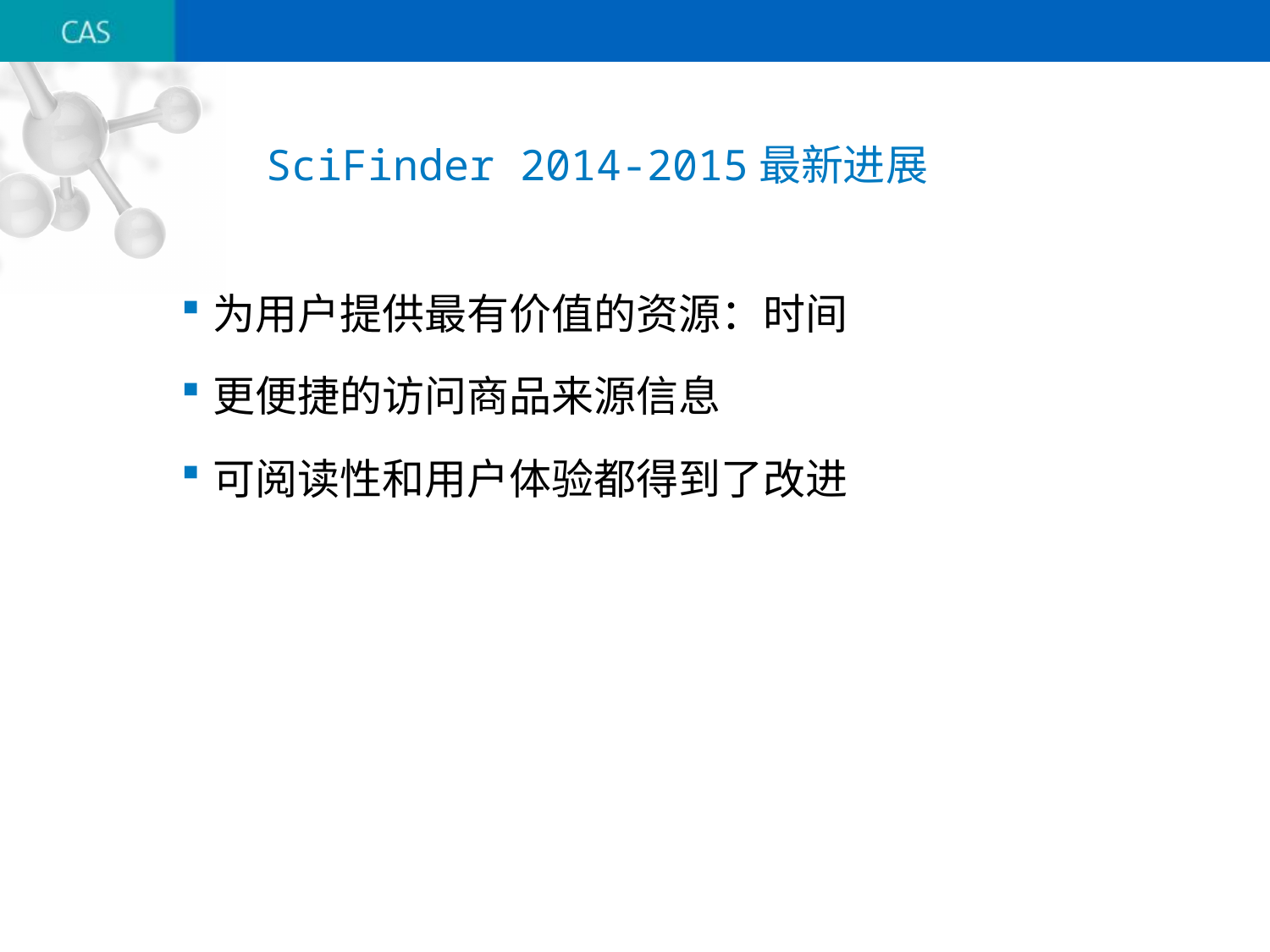

# SciFinder 2014-2015最新进展
为用户提供最有价值的资源：时间
更便捷的访问商品来源信息
可阅读性和用户体验都得到了改进